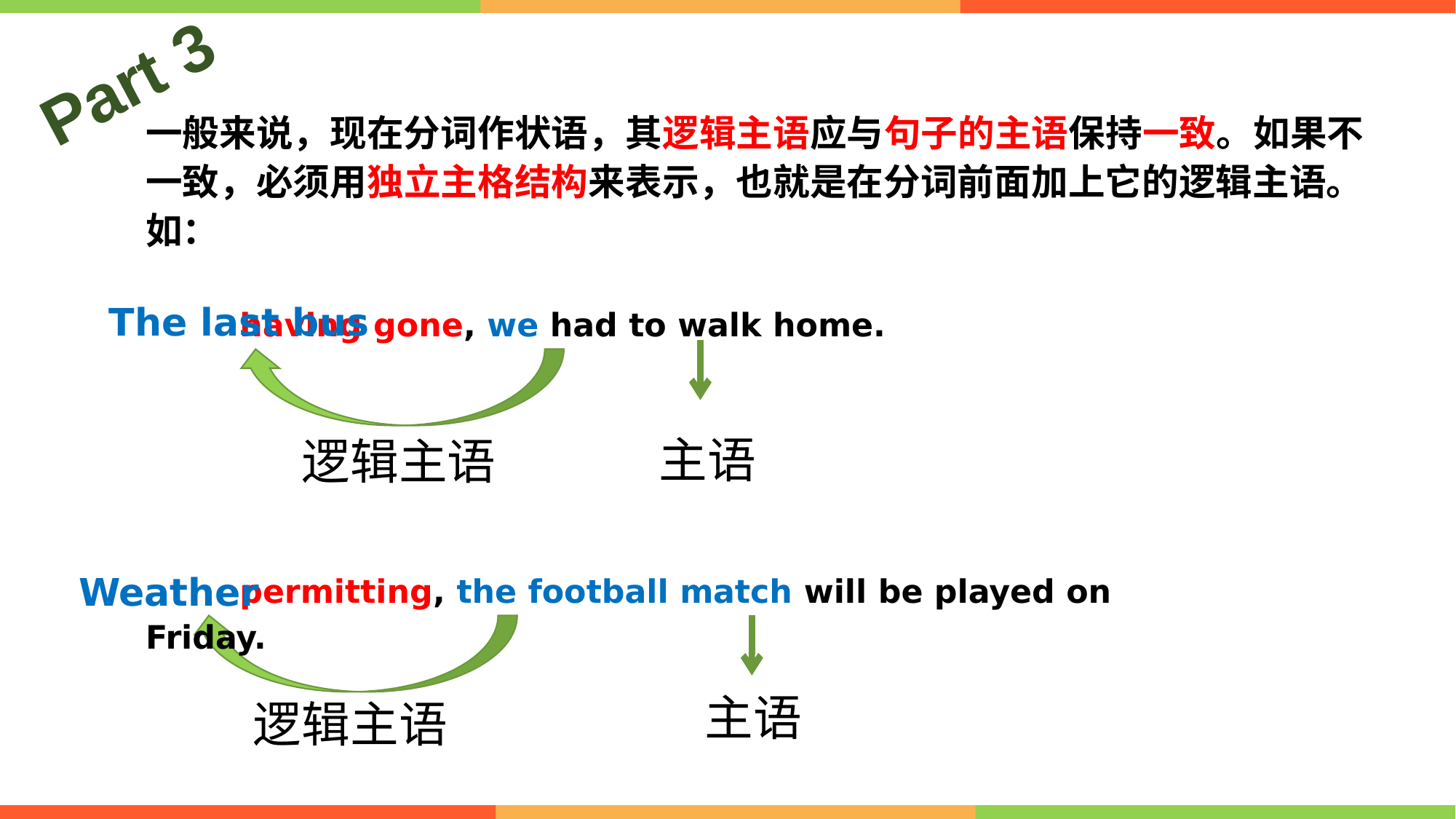

Part 3
一般来说，现在分词作状语，其逻辑主语应与句子的主语保持一致。如果不一致，必须用独立主格结构来表示，也就是在分词前面加上它的逻辑主语。如：

		 having gone, we had to walk home.

	 permitting, the football match will be played on
Friday.

The last bus

主语
逻辑主语
Weather

主语
逻辑主语